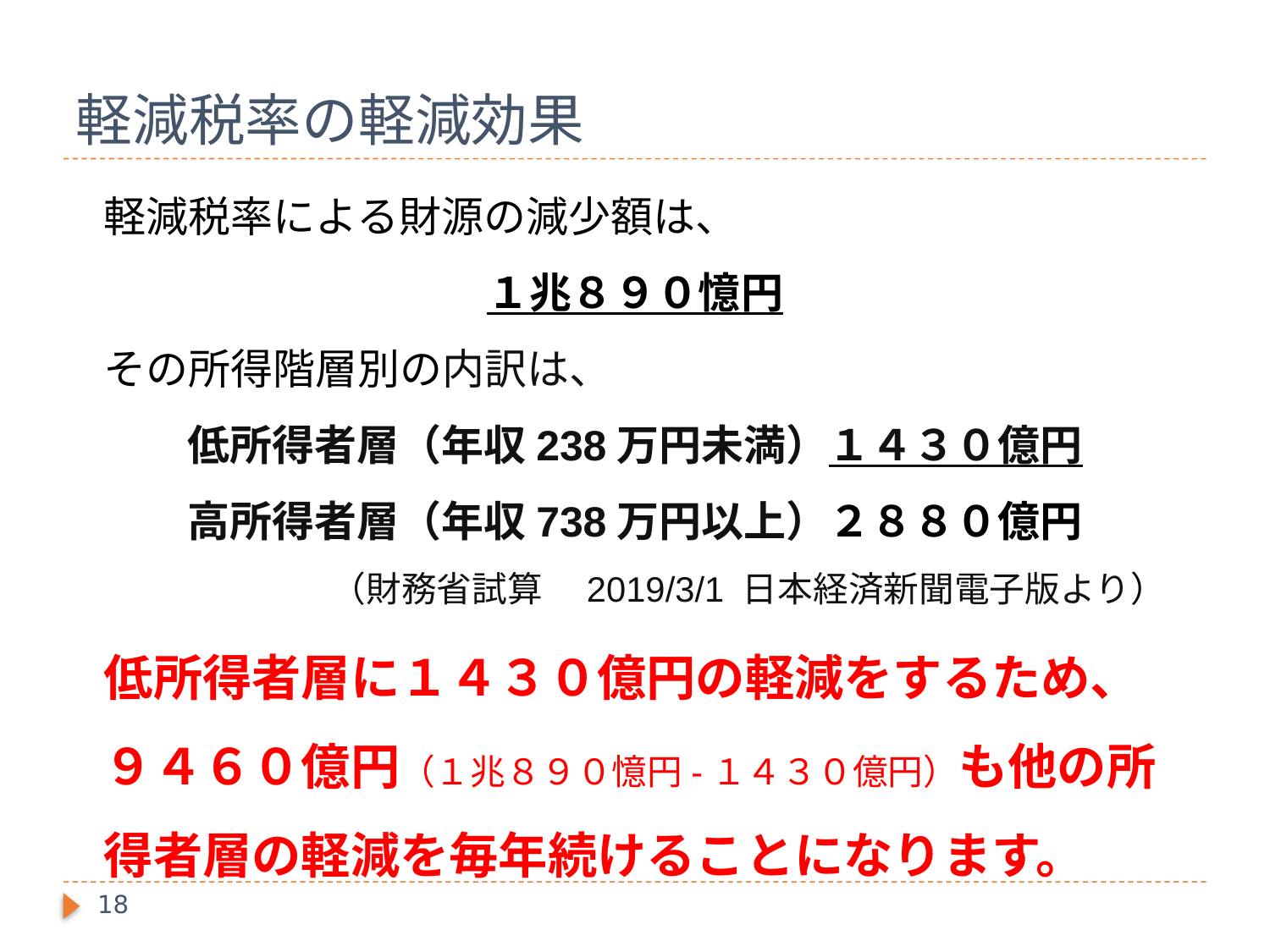

# 軽減税率の軽減効果
軽減税率による財源の減少額は、
１兆８９０憶円
その所得階層別の内訳は、
低所得者層（年収238万円未満）１４３０億円
高所得者層（年収738万円以上）２８８０億円
（財務省試算　2019/3/1 日本経済新聞電子版より）
低所得者層に１４３０億円の軽減をするため、９４６０億円（１兆８９０憶円-１４３０億円）も他の所得者層の軽減を毎年続けることになります。
18